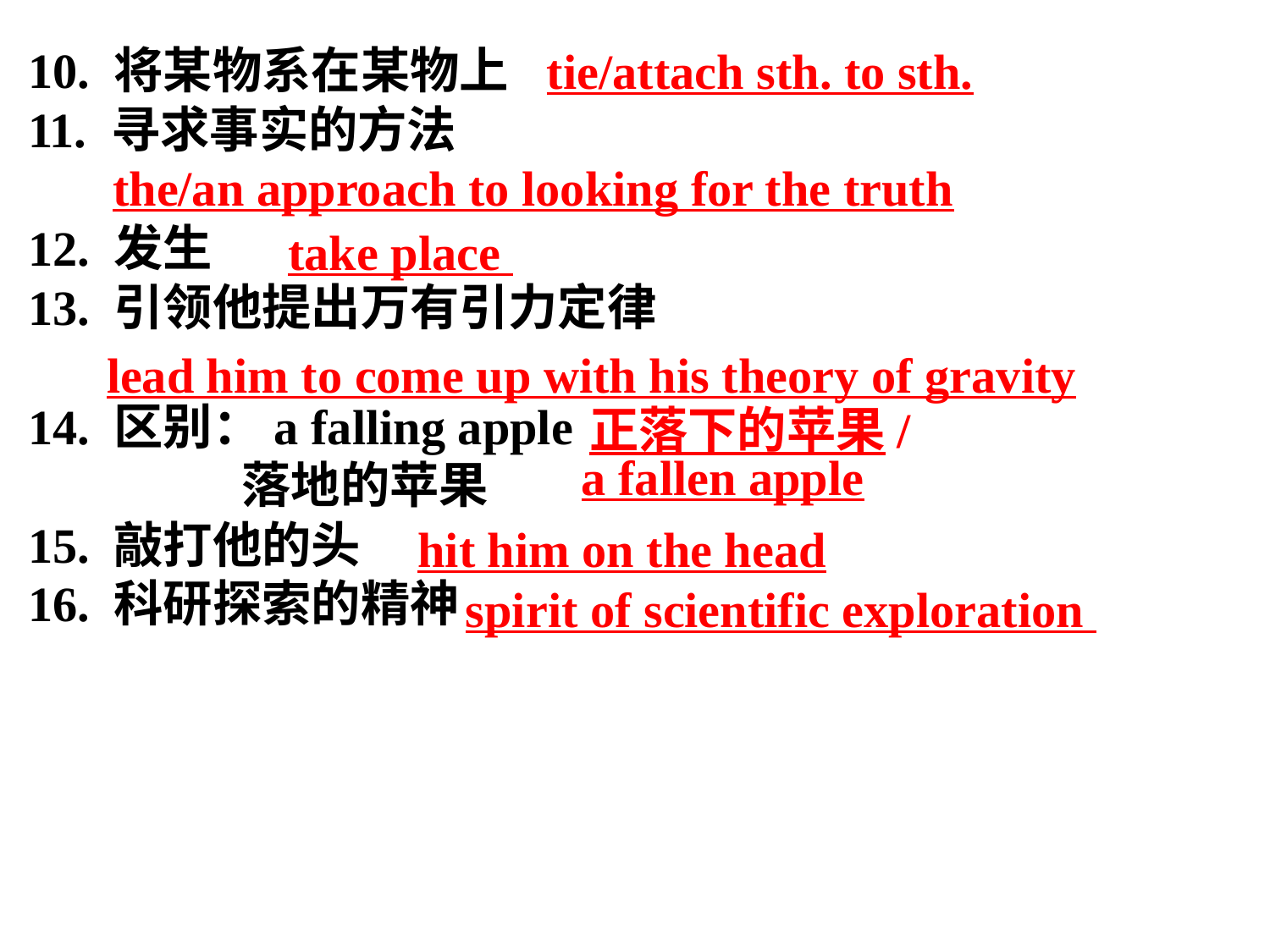

10. 将某物系在某物上
11. 寻求事实的方法

12. 发生
13. 引领他提出万有引力定律

14. 区别：a falling apple
                  落地的苹果
15. 敲打他的头
16. 科研探索的精神
tie/attach sth. to sth.
the/an approach to looking for the truth
take place
lead him to come up with his theory of gravity
    正落下的苹果/
    a fallen apple
     hit him on the head
 spirit of scientific exploration